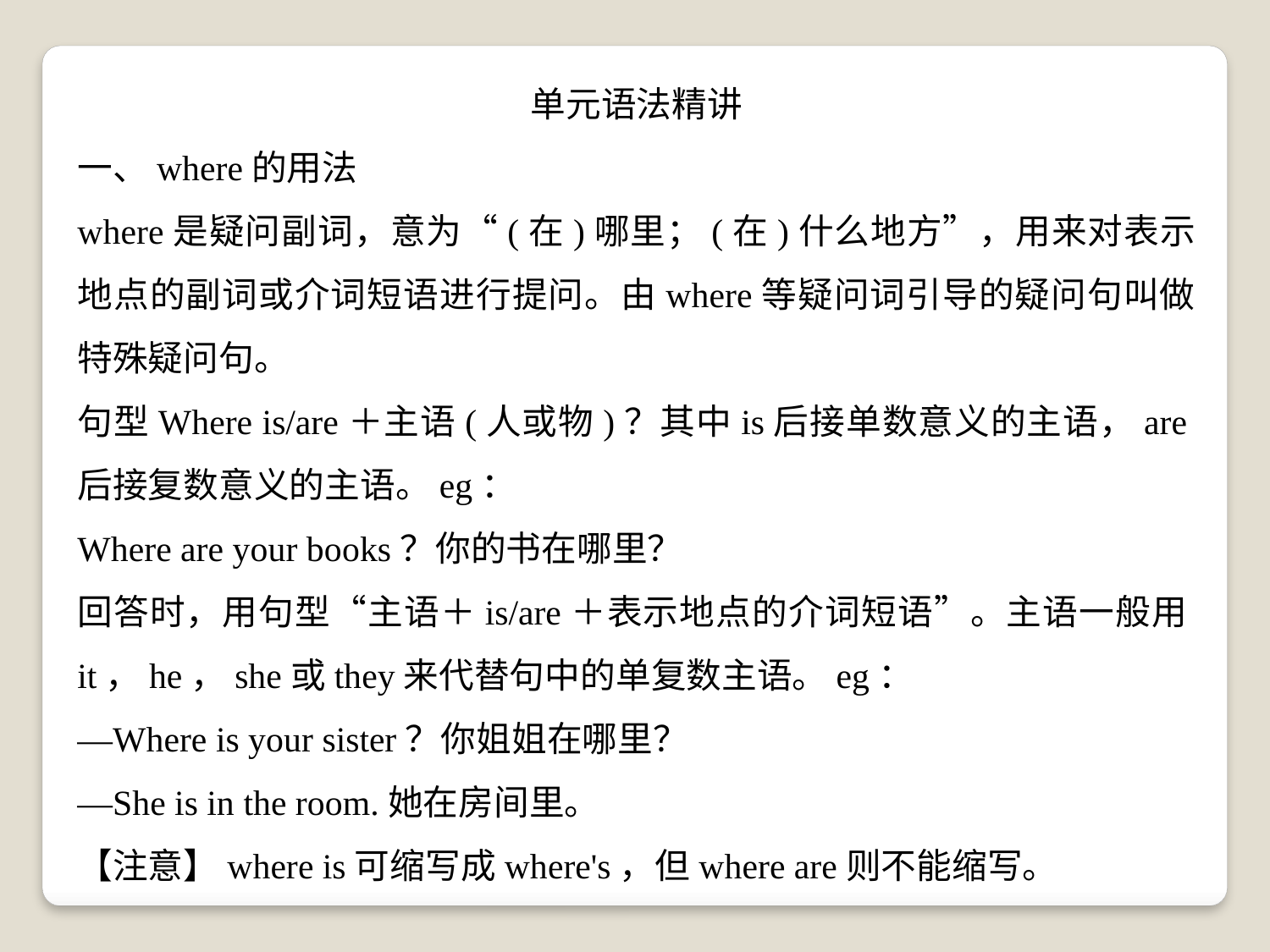

单元语法精讲
一、where的用法
where是疑问副词，意为“(在)哪里；(在)什么地方”，用来对表示地点的副词或介词短语进行提问。由where等疑问词引导的疑问句叫做特殊疑问句。
句型Where is/are＋主语(人或物)？其中is后接单数意义的主语，are后接复数意义的主语。eg：
Where are your books？你的书在哪里？
回答时，用句型“主语＋is/are＋表示地点的介词短语”。主语一般用it，he，she或they来代替句中的单复数主语。eg：
—Where is your sister？你姐姐在哪里？
—She is in the room.她在房间里。
【注意】where is可缩写成where's，但where are则不能缩写。